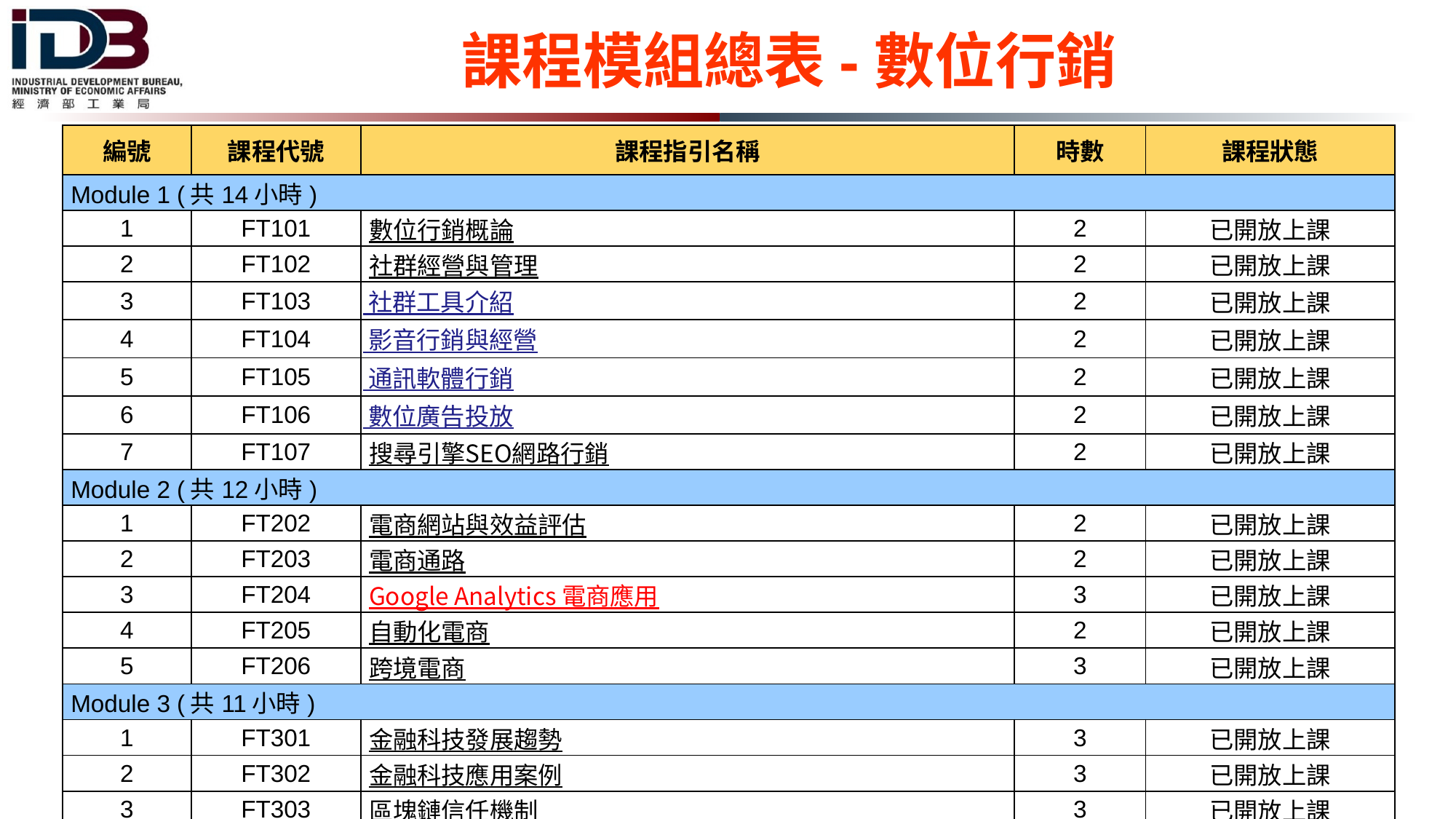

# 課程模組總表-數位行銷
| 編號 | 課程代號 | 課程指引名稱 | 時數 | 課程狀態 |
| --- | --- | --- | --- | --- |
| Module 1 (共14小時) |  |  |  |  |
| 1 | FT101 | 數位行銷概論 | 2 | 已開放上課 |
| 2 | FT102 | 社群經營與管理 | 2 | 已開放上課 |
| 3 | FT103 | 社群工具介紹 | 2 | 已開放上課 |
| 4 | FT104 | 影音行銷與經營 | 2 | 已開放上課 |
| 5 | FT105 | 通訊軟體行銷 | 2 | 已開放上課 |
| 6 | FT106 | 數位廣告投放 | 2 | 已開放上課 |
| 7 | FT107 | 搜尋引擎SEO網路行銷 | 2 | 已開放上課 |
| Module 2 (共12小時) |  |  |  |  |
| 1 | FT202 | 電商網站與效益評估 | 2 | 已開放上課 |
| 2 | FT203 | 電商通路 | 2 | 已開放上課 |
| 3 | FT204 | Google Analytics 電商應用 | 3 | 已開放上課 |
| 4 | FT205 | 自動化電商 | 2 | 已開放上課 |
| 5 | FT206 | 跨境電商 | 3 | 已開放上課 |
| Module 3 (共11小時) |  |  |  |  |
| 1 | FT301 | 金融科技發展趨勢 | 3 | 已開放上課 |
| 2 | FT302 | 金融科技應用案例 | 3 | 已開放上課 |
| 3 | FT303 | 區塊鏈信任機制 | 3 | 已開放上課 |
| 4 | FT304 | 虛擬貨幣模型與案例開發 | 2 | 已開放上課 |